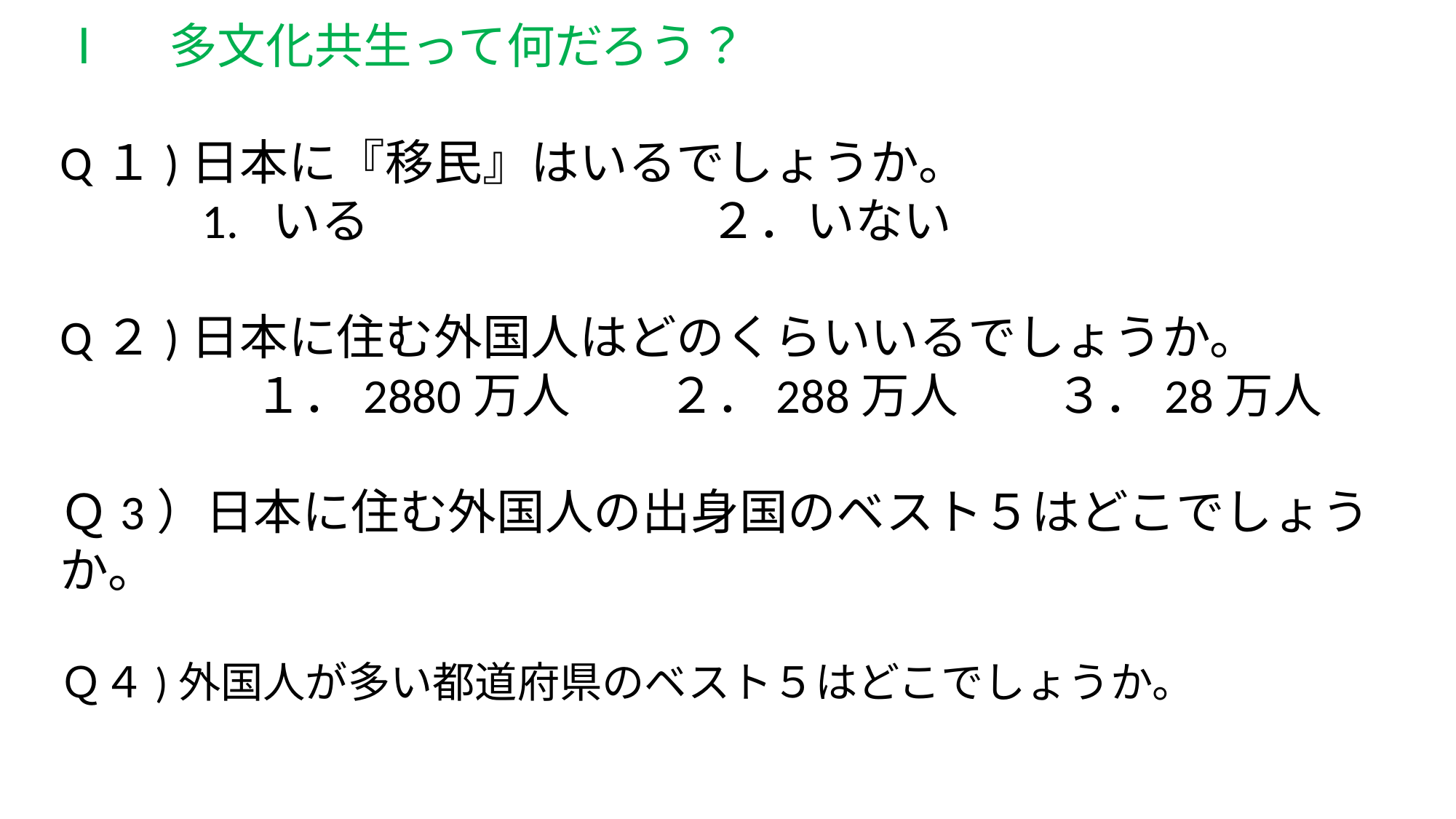

Ⅰ　多文化共生って何だろう？

Q１)日本に『移民』はいるでしょうか。
             1.  いる　　　　　　　２．いない

Q２)日本に住む外国人はどのくらいいるでしょうか。
　　　　１．2880万人　　２．288万人　　３．28万人

Ｑ3）日本に住む外国人の出身国のベスト５はどこでしょうか。

Ｑ４)外国人が多い都道府県のベスト５はどこでしょうか。